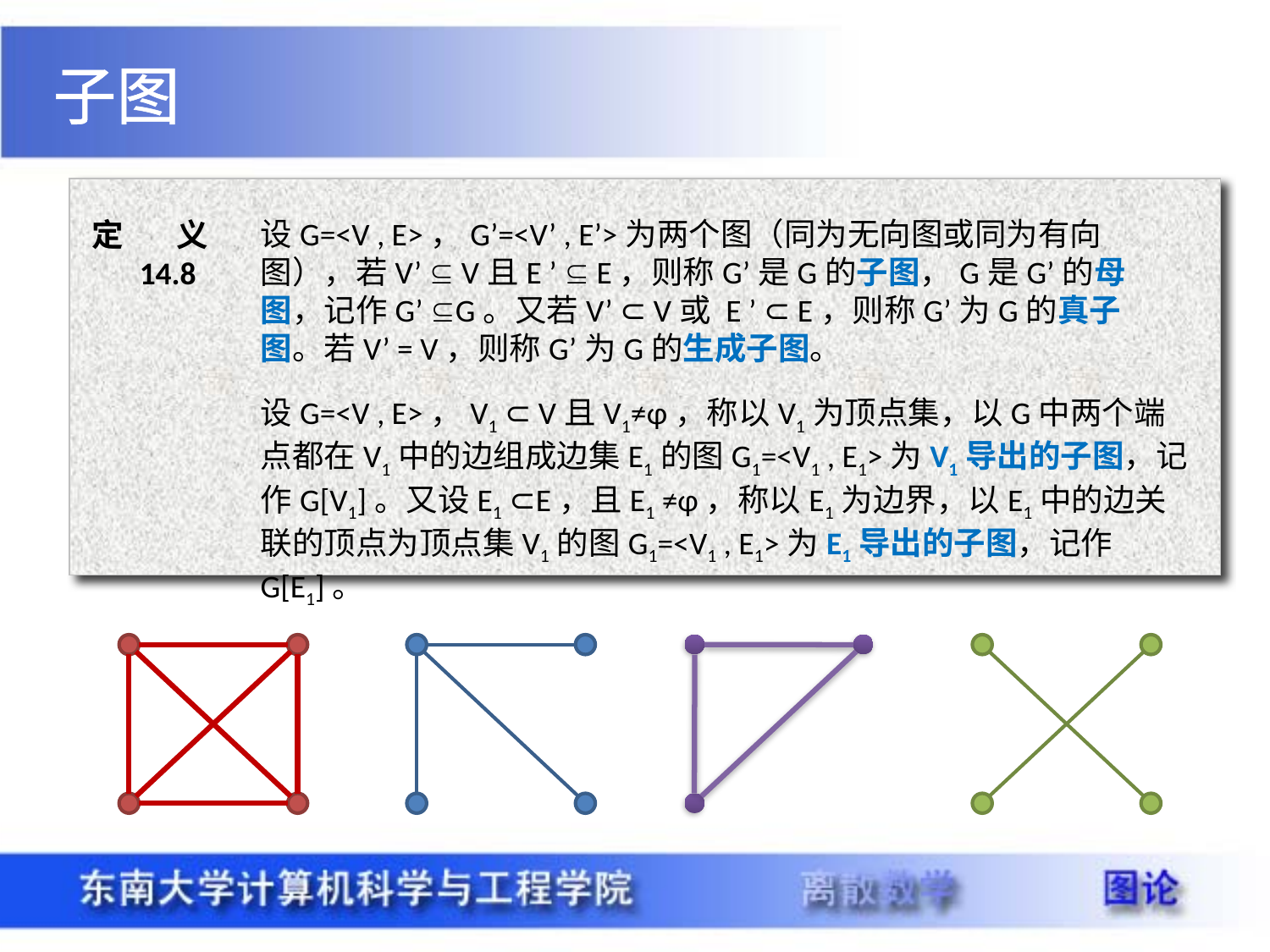

子图

定义14.8
设G=<V , E>，G’=<V’ , E’>为两个图（同为无向图或同为有向图），若V’ ⊆ V且E ’ ⊆ E，则称G’是G的子图，G是G’的母图，记作G’ ⊆G。又若V’ ⊂ V或 E ’ ⊂ E，则称G’为G的真子图。若V’ = V，则称G’为G的生成子图。
设G=<V , E>，V1 ⊂ V且V1≠φ，称以V1为顶点集，以G中两个端点都在V1中的边组成边集E1的图G1=<V1 , E1>为V1导出的子图，记作G[V1]。又设E1 ⊂E，且E1 ≠φ，称以E1为边界，以E1中的边关联的顶点为顶点集V1的图G1=<V1 , E1>为E1导出的子图，记作G[E1]。